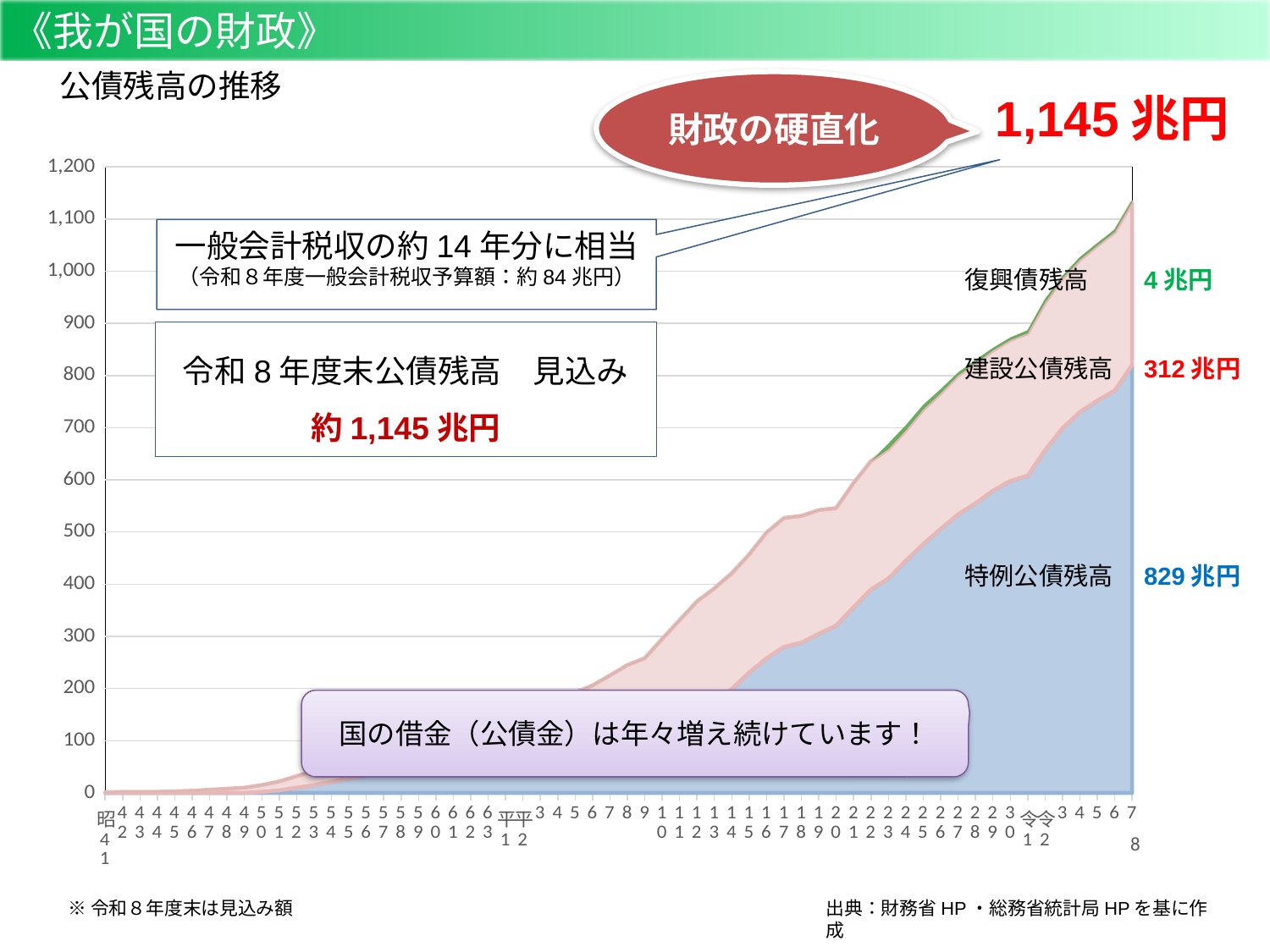

《我が国の財政》

　1,145兆円

復興債残高　　4兆円

建設公債残高　312兆円

特例公債残高　829兆円
公債残高の推移
財政の硬直化

### Chart

| Category | 系列 1 | 系列 2 | 系列 3 |
|---|---|---|---|
| 昭41 | 0.0 | 1.0 | 0.0 |
| 42 | 0.0 | 2.0 | 0.0 |
| 43 | 0.0 | 2.0 | 0.0 |
| 44 | 0.0 | 2.0 | 0.0 |
| 45 | 0.0 | 3.0 | 0.0 |
| 46 | 0.0 | 4.0 | 0.0 |
| 47 | 0.0 | 6.0 | 0.0 |
| 48 | 0.0 | 8.0 | 0.0 |
| 49 | 0.0 | 10.0 | 0.0 |
| 50 | 2.0 | 13.0 | 0.0 |
| 51 | 5.0 | 17.0 | None |
| 52 | 10.0 | 22.0 | None |
| 53 | 15.0 | 28.0 | None |
| 54 | 21.0 | 35.0 | None |
| 55 | 28.0 | 42.0 | None |
| 56 | 33.0 | 49.0 | None |
| 57 | 40.0 | 56.0 | None |
| 58 | 47.0 | 63.0 | None |
| 59 | 53.0 | 69.0 | None |
| 60 | 59.0 | 75.0 | None |
| 61 | 64.0 | 81.0 | None |
| 62 | 65.0 | 87.0 | None |
| 63 | 65.0 | 91.0 | None |
| 平1 | 64.0 | 97.0 | None |
| 平2 | 65.0 | 102.0 | None |
| 3 | 64.0 | 108.0 | None |
| 4 | 63.0 | 116.0 | None |
| 5 | 61.0 | 131.0 | None |
| 6 | 64.0 | 142.0 | None |
| 7 | 67.0 | 158.0 | None |
| 8 | 77.0 | 168.0 | None |
| 9 | 83.0 | 175.0 | None |
| 10 | 108.0 | 187.0 | None |
| 11 | 134.0 | 197.0 | None |
| 12 | 158.0 | 209.0 | None |
| 13 | 176.0 | 216.0 | None |
| 14 | 199.0 | 222.0 | None |
| 15 | 231.0 | 226.0 | None |
| 16 | 258.0 | 241.0 | None |
| 17 | 280.0 | 247.0 | None |
| 18 | 288.0 | 243.0 | None |
| 19 | 305.0 | 237.0 | None |
| 20 | 321.0 | 225.0 | None |
| 21 | 356.0 | 238.0 | None |
| 22 | 390.0 | 246.0 | None |
| 23 | 411.0 | 248.0 | 11.0 |
| 24 | 445.0 | 250.0 | 10.0 |
| 25 | 477.0 | 258.0 | 9.0 |
| 26 | 506.0 | 260.0 | 8.0 |
| 27 | 534.0 | 266.0 | 6.0 |
| 28 | 555.0 | 268.0 | 7.0 |
| 29 | 579.0 | 269.0 | 5.0 |
| 30 | 598.0 | 270.0 | 5.0 |
| 令1 | 608.0 | 273.0 | 6.0 |
| 令2 | 657.0 | 283.0 | 7.0 |
| 3 | 699.0 | 287.0 | 5.0 |
| 4 | 730.0 | 292.0 | 5.0 |
| 5 | 752.0 | 297.0 | 5.0 |
| 6 | 771.0 | 304.0 | 5.0 |
| 7 | 820.0 | 312.0 | 4.0 |
一般会計税収の約14年分に相当
（令和８年度一般会計税収予算額：約84兆円）

令和8年度末公債残高　見込み
約1,145兆円
国の借金（公債金）は年々増え続けています！
8
※令和８年度末は見込み額
出典：財務省HP・総務省統計局HPを基に作成